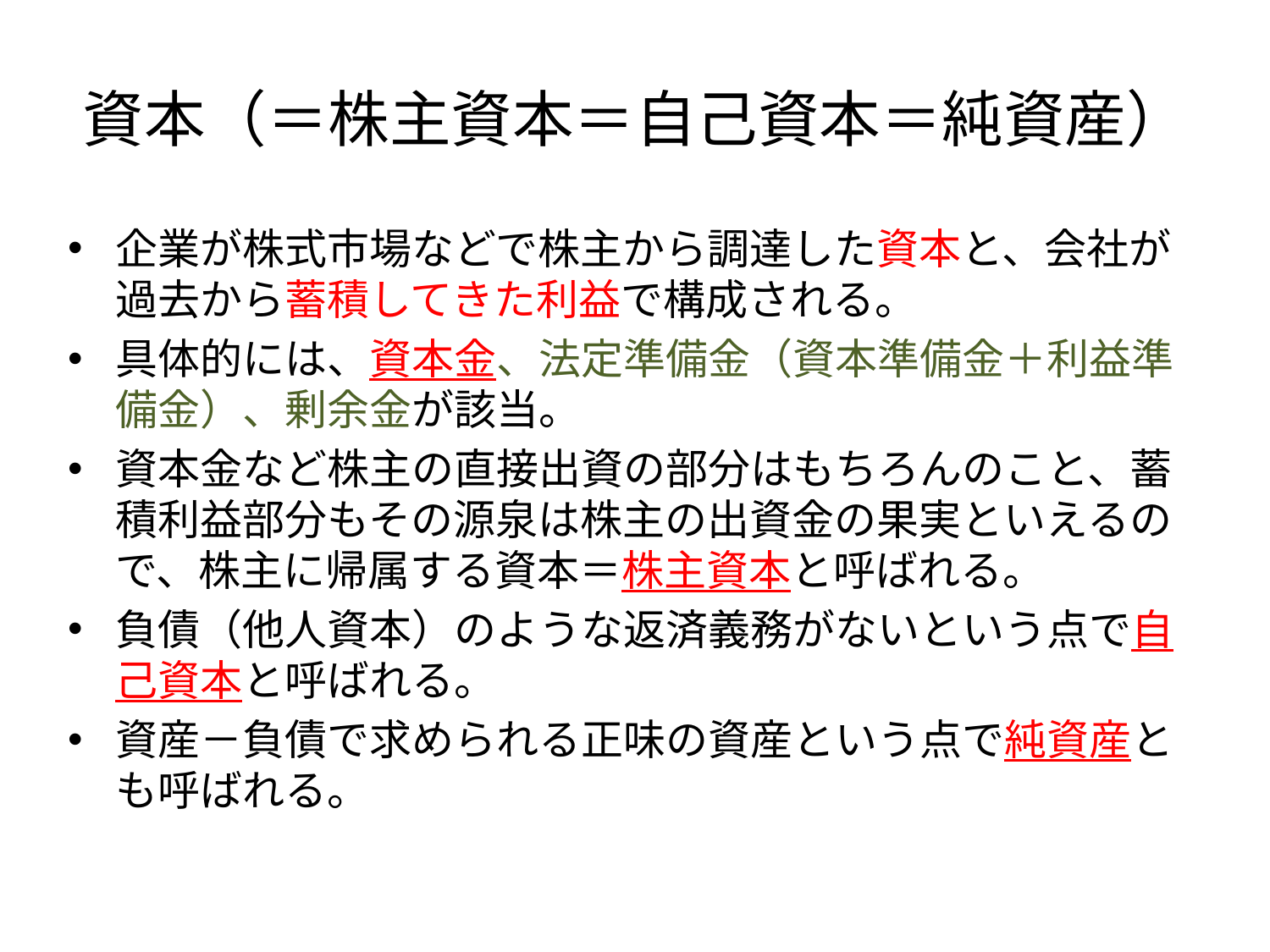

# 資本（＝株主資本＝自己資本＝純資産）
企業が株式市場などで株主から調達した資本と、会社が過去から蓄積してきた利益で構成される。
具体的には、資本金、法定準備金（資本準備金＋利益準備金）、剰余金が該当。
資本金など株主の直接出資の部分はもちろんのこと、蓄積利益部分もその源泉は株主の出資金の果実といえるので、株主に帰属する資本＝株主資本と呼ばれる。
負債（他人資本）のような返済義務がないという点で自己資本と呼ばれる。
資産－負債で求められる正味の資産という点で純資産とも呼ばれる。